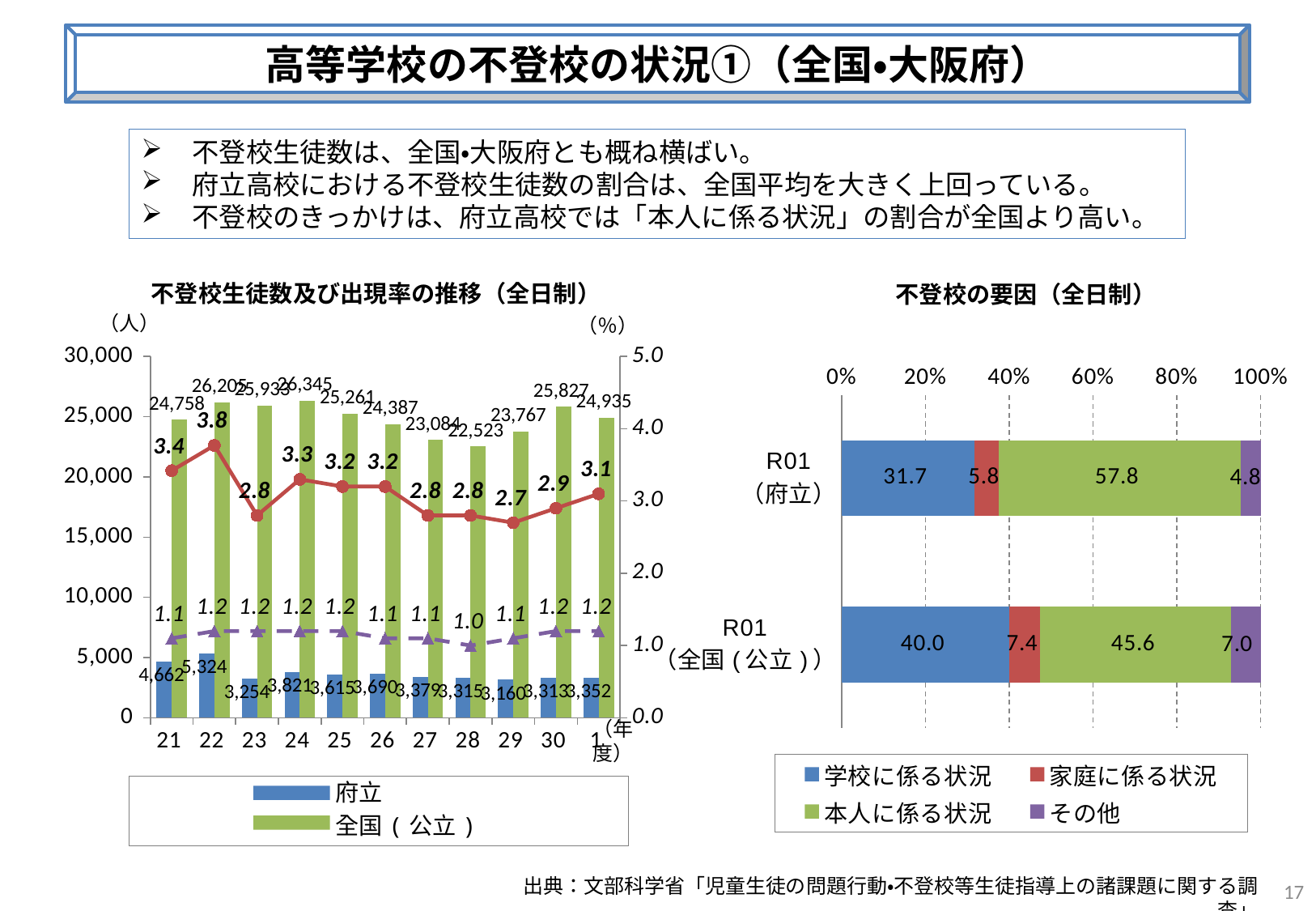

高等学校の不登校の状況①（全国・大阪府）
　不登校生徒数は、全国・大阪府とも概ね横ばい。
　府立高校における不登校生徒数の割合は、全国平均を大きく上回っている。
　不登校のきっかけは、府立高校では「本人に係る状況」の割合が全国より高い。
不登校生徒数及び出現率の推移（全日制）
不登校の要因（全日制）
（人）
（％）

### Chart

| Category | 府立 | 全国(公立) | 府立（出現率） | 全国（出現率） |
|---|---|---|---|---|
| 21 | 4662.0 | 24758.0 | 3.42 | 1.1 |
| 22 | 5324.0 | 26205.0 | 3.77 | 1.2 |
| 23 | 3254.0 | 25933.0 | 2.8 | 1.2 |
| 24 | 3821.0 | 26345.0 | 3.3 | 1.2 |
| 25 | 3615.0 | 25261.0 | 3.2 | 1.2 |
| 26 | 3690.0 | 24387.0 | 3.2 | 1.1 |
| 27 | 3379.0 | 23084.0 | 2.8 | 1.1 |
| 28 | 3315.0 | 22523.0 | 2.8 | 1.0 |
| 29 | 3160.0 | 23767.0 | 2.7 | 1.1 |
| 30 | 3313.0 | 25827.0 | 2.9 | 1.2 |
| 1 | 3352.0 | 24935.0 | 3.1 | 1.2 |

### Chart

| Category | 学校に係る状況 | 家庭に係る状況 | 本人に係る状況 | その他 |
|---|---|---|---|---|
| R01
（府立） | 31.7 | 5.8 | 57.8 | 4.8 |
| R01
（全国(公立)） | 40.0 | 7.4 | 45.6 | 7.0 |
（年度）
17
出典：文部科学省「児童生徒の問題行動・不登校等生徒指導上の諸課題に関する調査」